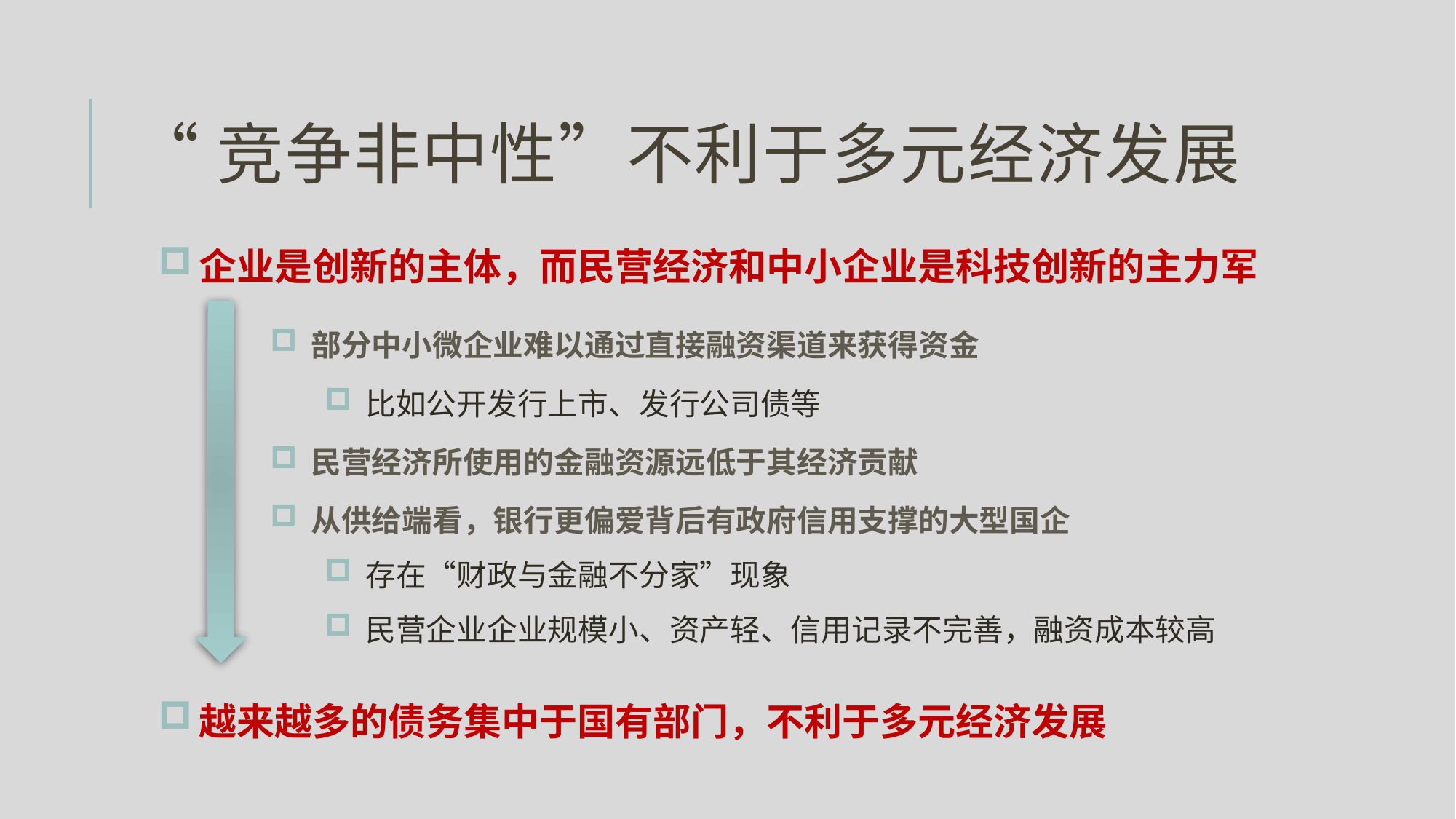

# “竞争非中性”不利于多元经济发展
企业是创新的主体，而民营经济和中小企业是科技创新的主力军

部分中小微企业难以通过直接融资渠道来获得资金
比如公开发行上市、发行公司债等
民营经济所使用的金融资源远低于其经济贡献
从供给端看，银行更偏爱背后有政府信用支撑的大型国企
存在“财政与金融不分家”现象
民营企业企业规模小、资产轻、信用记录不完善，融资成本较高
越来越多的债务集中于国有部门，不利于多元经济发展